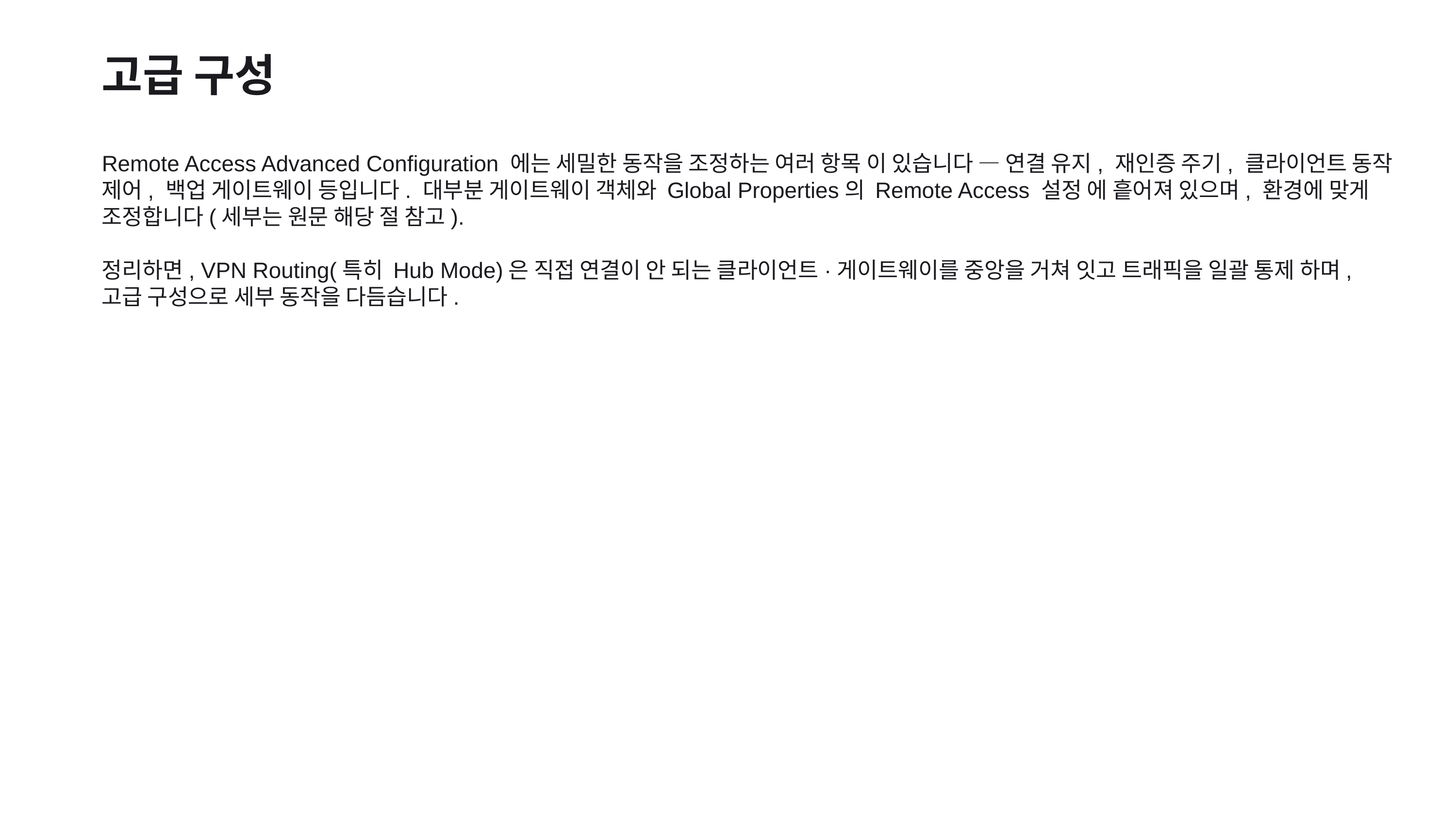

고급 구성
Remote Access Advanced Configuration 에는 세밀한 동작을 조정하는 여러 항목 이 있습니다 — 연결 유지, 재인증 주기, 클라이언트 동작 제어, 백업 게이트웨이 등입니다. 대부분 게이트웨이 객체와 Global Properties의 Remote Access 설정 에 흩어져 있으며, 환경에 맞게 조정합니다(세부는 원문 해당 절 참고).

정리하면, VPN Routing(특히 Hub Mode)은 직접 연결이 안 되는 클라이언트·게이트웨이를 중앙을 거쳐 잇고 트래픽을 일괄 통제 하며, 고급 구성으로 세부 동작을 다듬습니다.